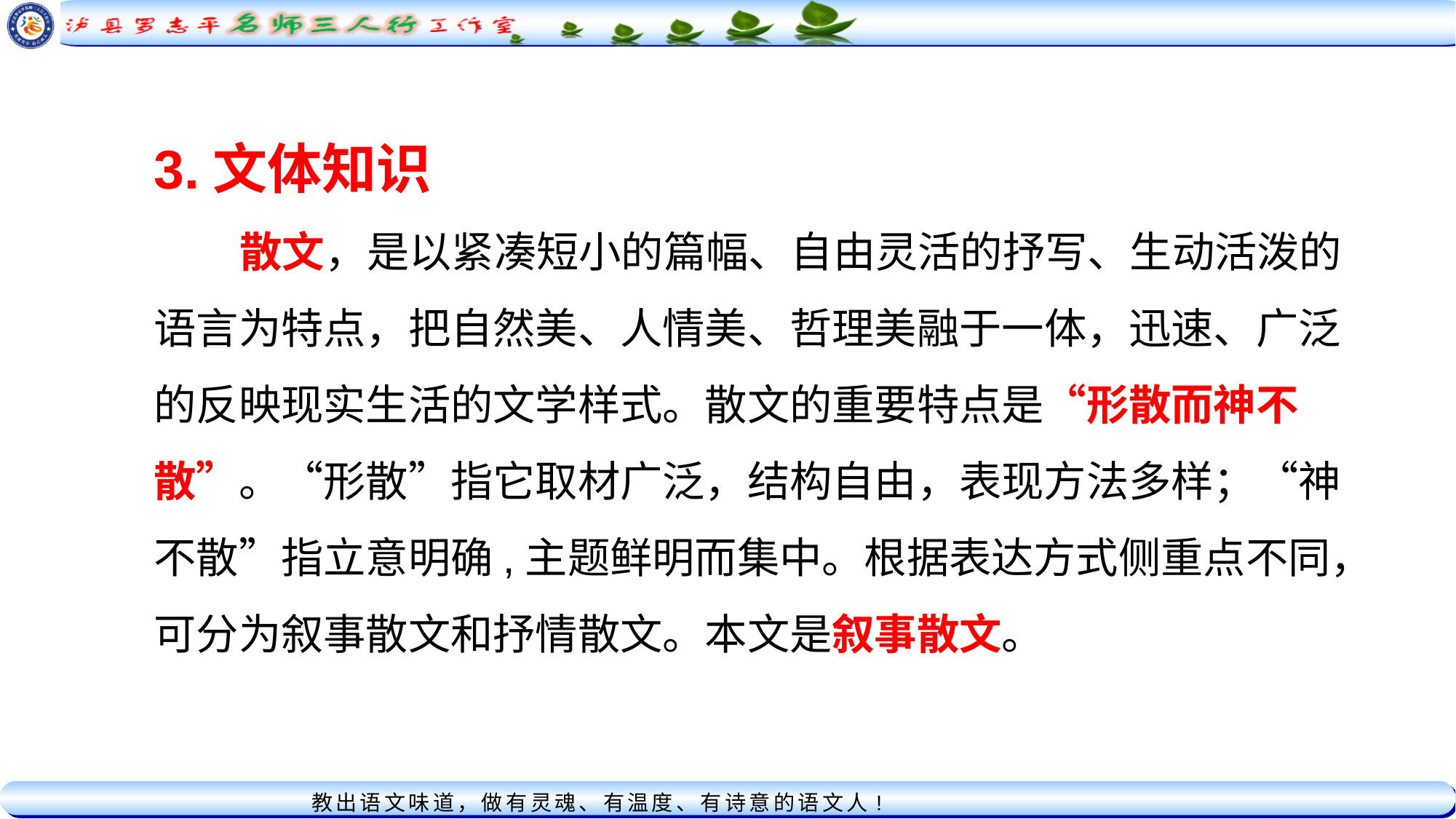

3.文体知识
        散文，是以紧凑短小的篇幅、自由灵活的抒写、生动活泼的语言为特点，把自然美、人情美、哲理美融于一体，迅速、广泛的反映现实生活的文学样式。散文的重要特点是“形散而神不散”。“形散”指它取材广泛，结构自由，表现方法多样；“神不散”指立意明确,主题鲜明而集中。根据表达方式侧重点不同，可分为叙事散文和抒情散文。本文是叙事散文。